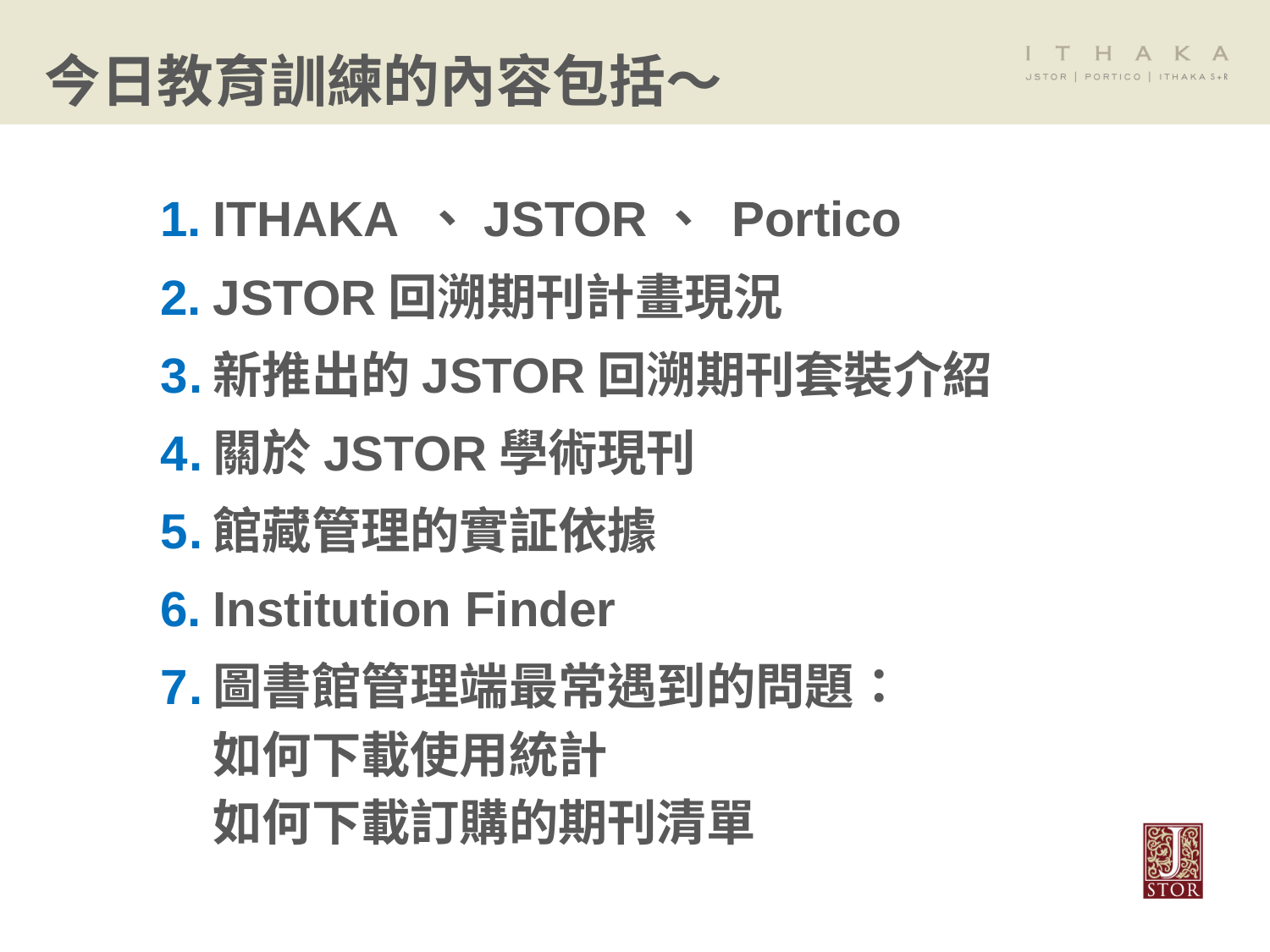

# 今日教育訓練的內容包括～
ITHAKA 、JSTOR、 Portico
JSTOR回溯期刊計畫現況
新推出的JSTOR回溯期刊套裝介紹
關於JSTOR學術現刊
館藏管理的實証依據
Institution Finder
圖書館管理端最常遇到的問題：
如何下載使用統計
如何下載訂購的期刊清單